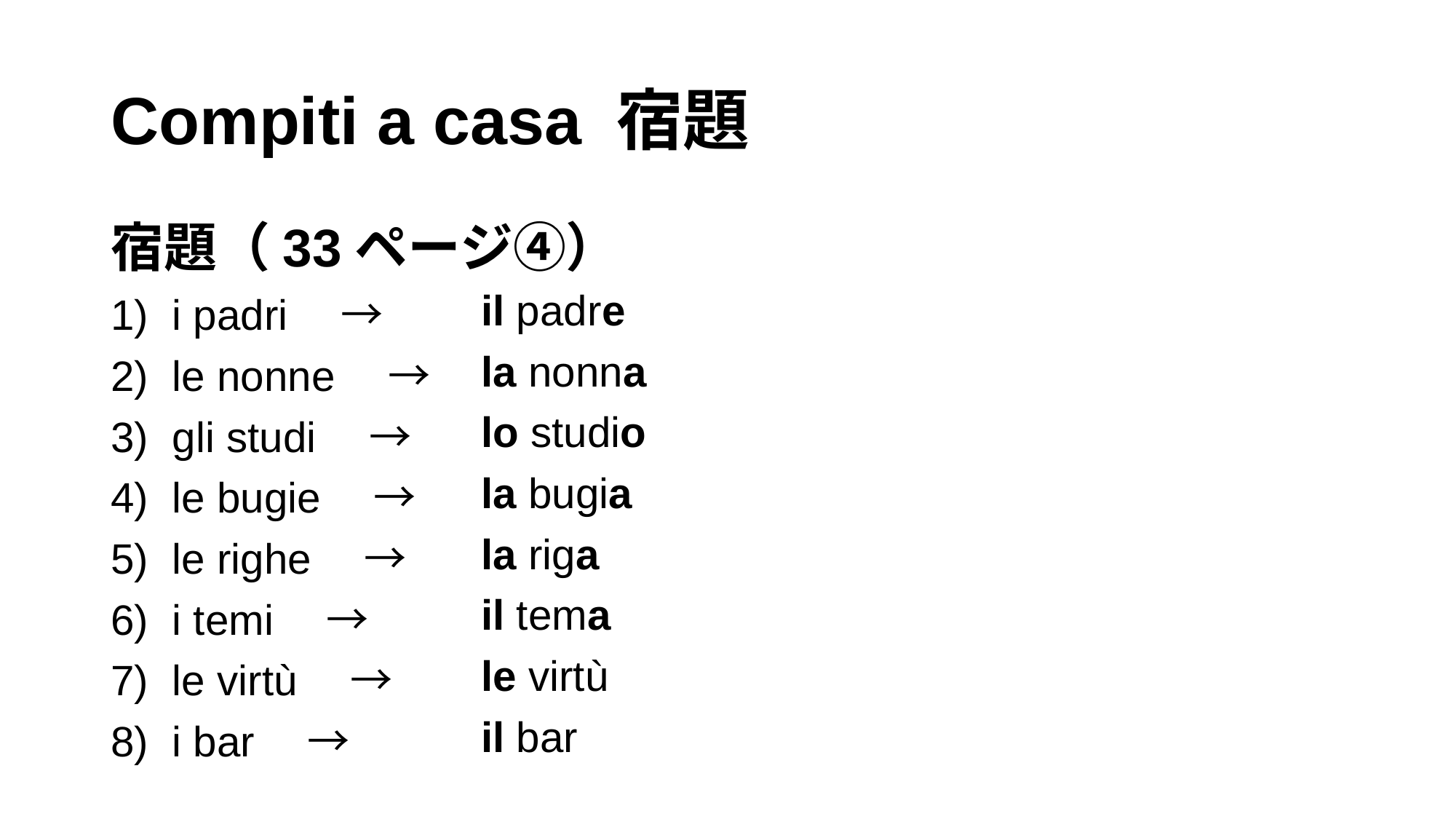

# Compiti a casa 宿題
宿題（33ページ④）
i padri　→
le nonne　→
gli studi　→
le bugie　→
le righe　→
i temi　→
le virtù　→
i bar　→
il padre
la nonna
lo studio
la bugia
la riga
il tema
le virtù
il bar